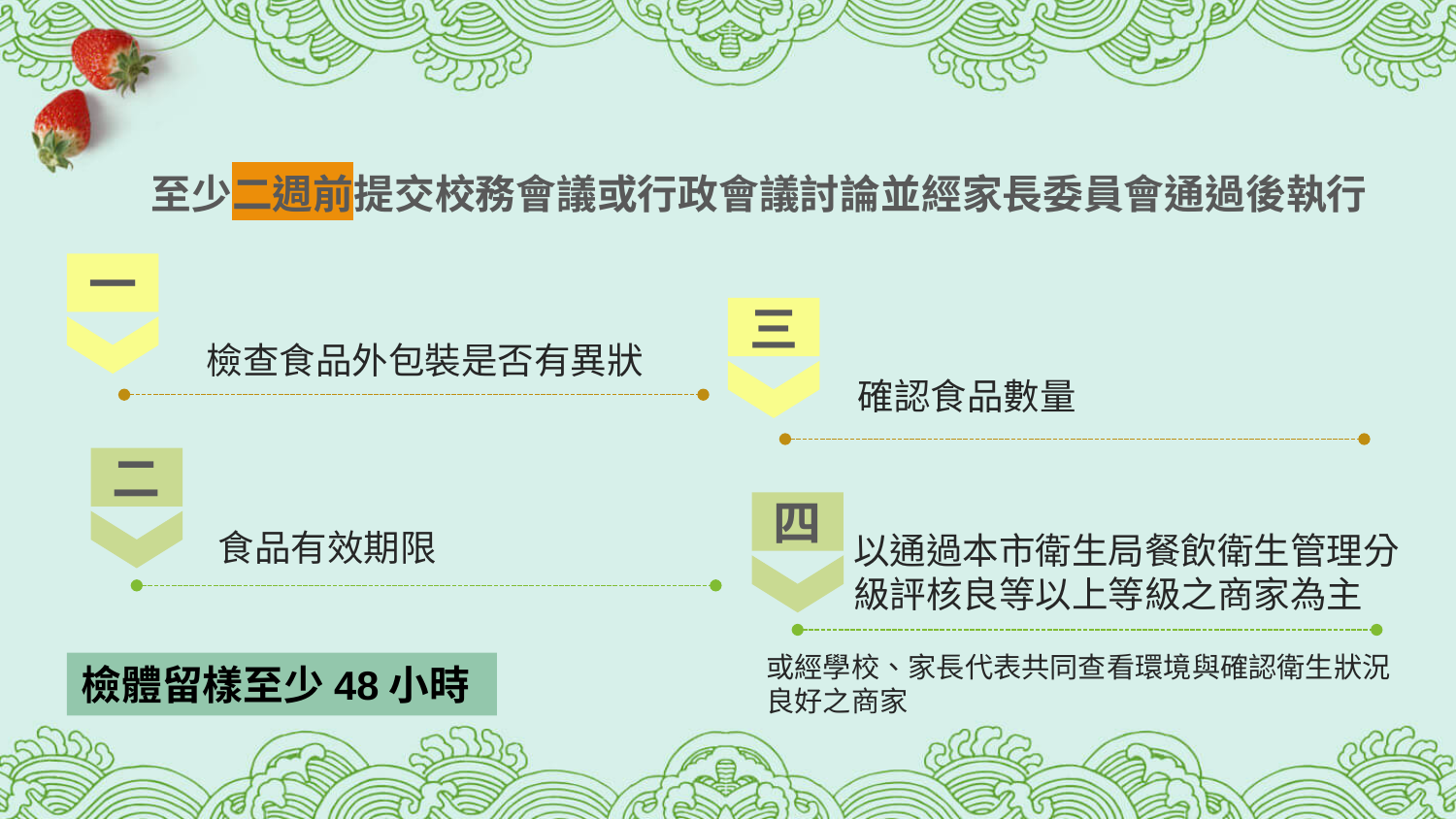

至少二週前提交校務會議或行政會議討論並經家長委員會通過後執行
一
三

檢查食品外包裝是否有異狀

確認食品數量
二
四

食品有效期限
以通過本市衛生局餐飲衛生管理分級評核良等以上等級之商家為主

或經學校、家長代表共同查看環境與確認衛生狀況良好之商家
檢體留樣至少48小時